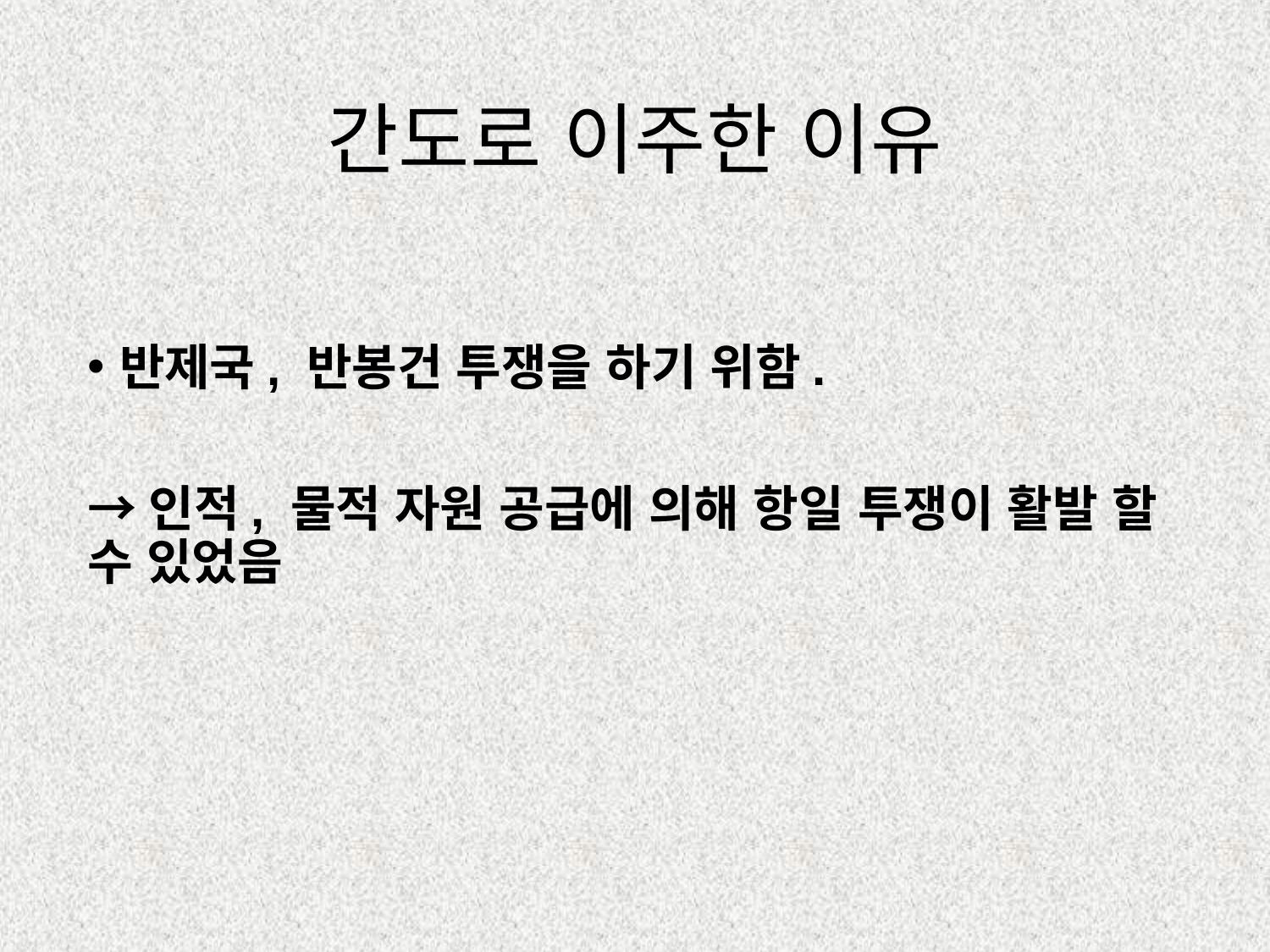

# 간도로 이주한 이유
반제국, 반봉건 투쟁을 하기 위함.

→인적, 물적 자원 공급에 의해 항일 투쟁이 활발 할 수 있었음